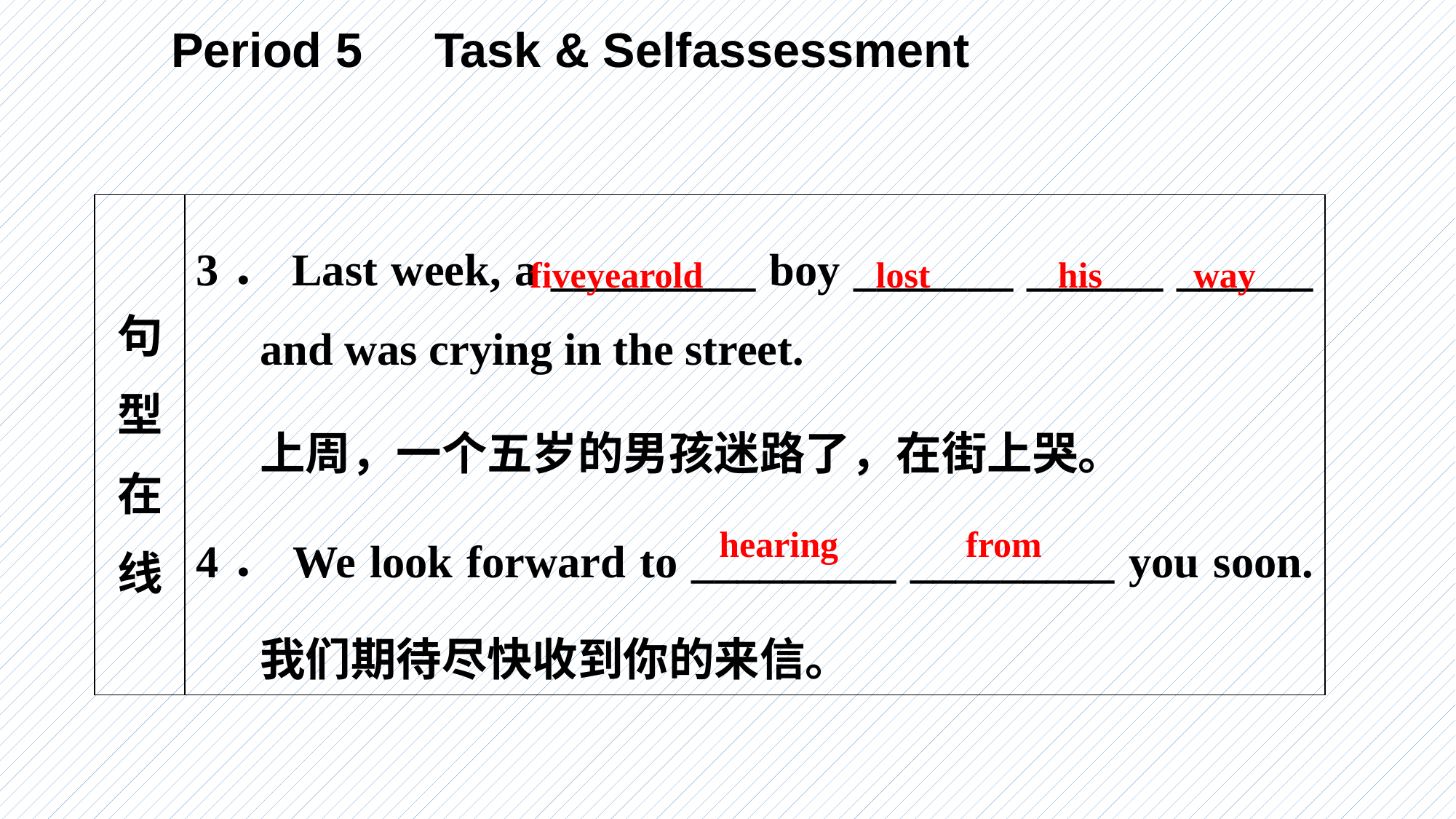

Period 5　Task & Self­assessment
| 句 型 在 线 | 3．Last week, a \_\_\_\_\_\_\_\_\_ boy \_\_\_\_\_\_\_ \_\_\_\_\_\_ \_\_\_\_\_\_ and was crying in the street. 上周，一个五岁的男孩迷路了，在街上哭。 4．We look forward to \_\_\_\_\_\_\_\_\_ \_\_\_\_\_\_\_\_\_ you soon. 我们期待尽快收到你的来信。 |
| --- | --- |
five­year­old                   lost              his          way

hearing              from